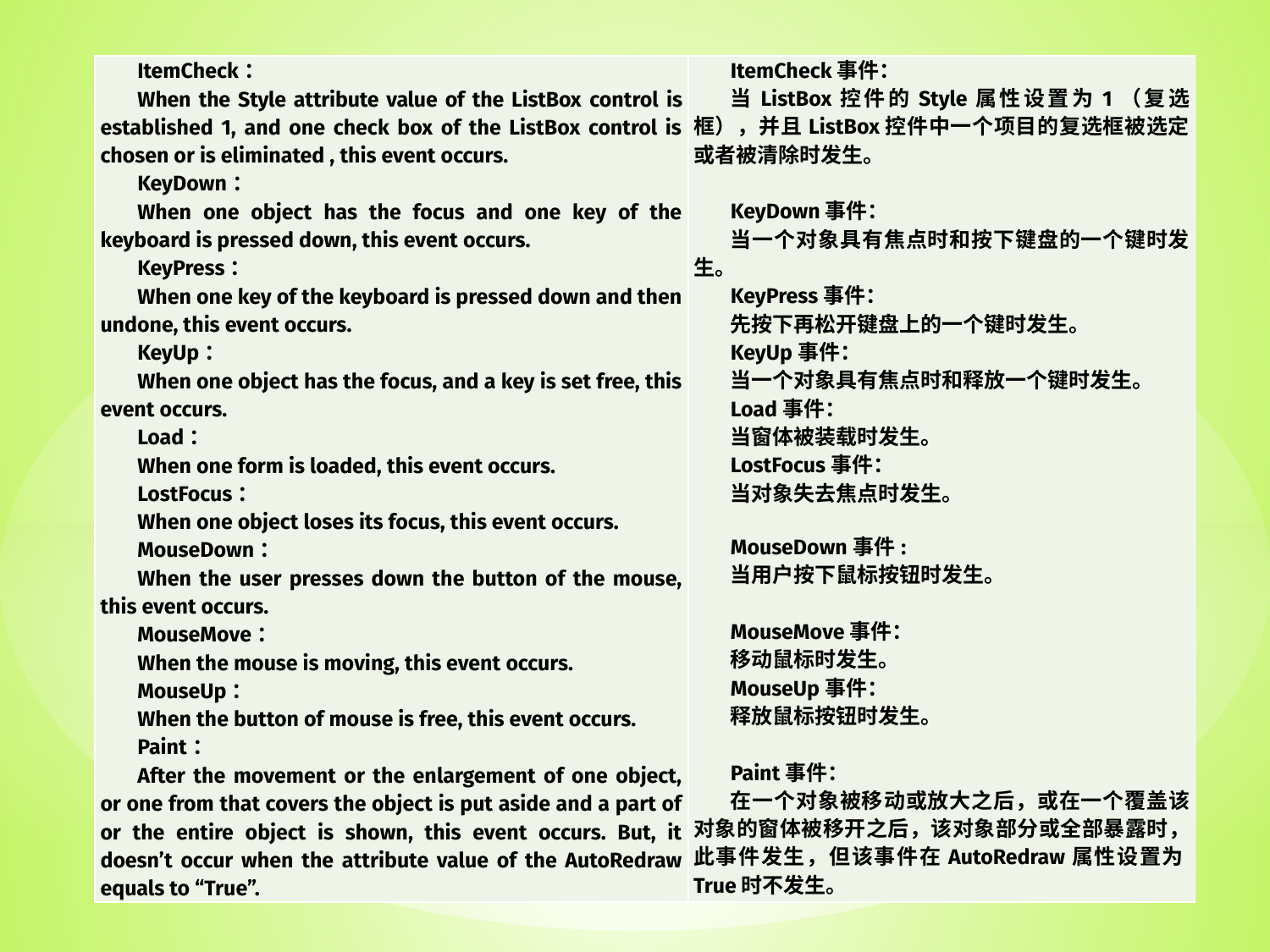

| ItemCheck： When the Style attribute value of the ListBox control is established 1, and one check box of the ListBox control is chosen or is eliminated , this event occurs. KeyDown： When one object has the focus and one key of the keyboard is pressed down, this event occurs. KeyPress： When one key of the keyboard is pressed down and then undone, this event occurs. KeyUp： When one object has the focus, and a key is set free, this event occurs. Load： When one form is loaded, this event occurs. LostFocus： When one object loses its focus, this event occurs. MouseDown： When the user presses down the button of the mouse, this event occurs. MouseMove： When the mouse is moving, this event occurs. MouseUp： When the button of mouse is free, this event occurs. Paint： After the movement or the enlargement of one object, or one from that covers the object is put aside and a part of or the entire object is shown, this event occurs. But, it doesn’t occur when the attribute value of the AutoRedraw equals to “True”. | ItemCheck事件： 当ListBox控件的Style属性设置为1（复选框），并且ListBox控件中一个项目的复选框被选定或者被清除时发生。   KeyDown事件： 当一个对象具有焦点时和按下键盘的一个键时发生。 KeyPress事件： 先按下再松开键盘上的一个键时发生。 KeyUp事件： 当一个对象具有焦点时和释放一个键时发生。 Load事件： 当窗体被装载时发生。 LostFocus事件： 当对象失去焦点时发生。   MouseDown事件: 当用户按下鼠标按钮时发生。   MouseMove事件： 移动鼠标时发生。 MouseUp事件： 释放鼠标按钮时发生。   Paint事件： 在一个对象被移动或放大之后，或在一个覆盖该对象的窗体被移开之后，该对象部分或全部暴露时，此事件发生，但该事件在AutoRedraw属性设置为True时不发生。 |
| --- | --- |